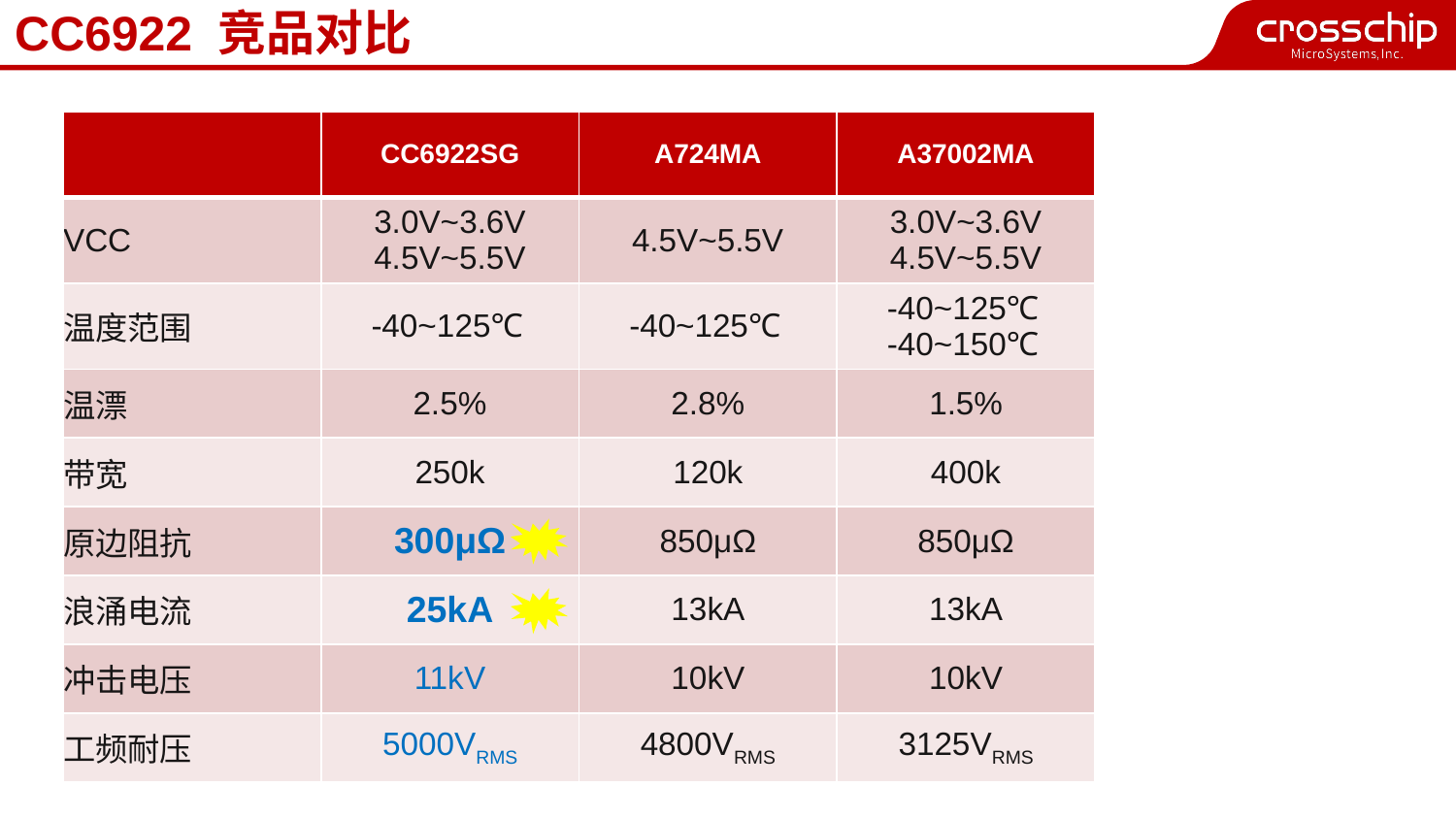

# CC6922 竞品对比
|  | CC6922SG | A724MA | A37002MA |
| --- | --- | --- | --- |
| VCC | 3.0V~3.6V 4.5V~5.5V | 4.5V~5.5V | 3.0V~3.6V 4.5V~5.5V |
| 温度范围 | -40~125℃ | -40~125℃ | -40~125℃ -40~150℃ |
| 温漂 | 2.5% | 2.8% | 1.5% |
| 带宽 | 250k | 120k | 400k |
| 原边阻抗 | 300μΩ | 850μΩ | 850μΩ |
| 浪涌电流 | 25kA | 13kA | 13kA |
| 冲击电压 | 11kV | 10kV | 10kV |
| 工频耐压 | 5000VRMS | 4800VRMS | 3125VRMS |